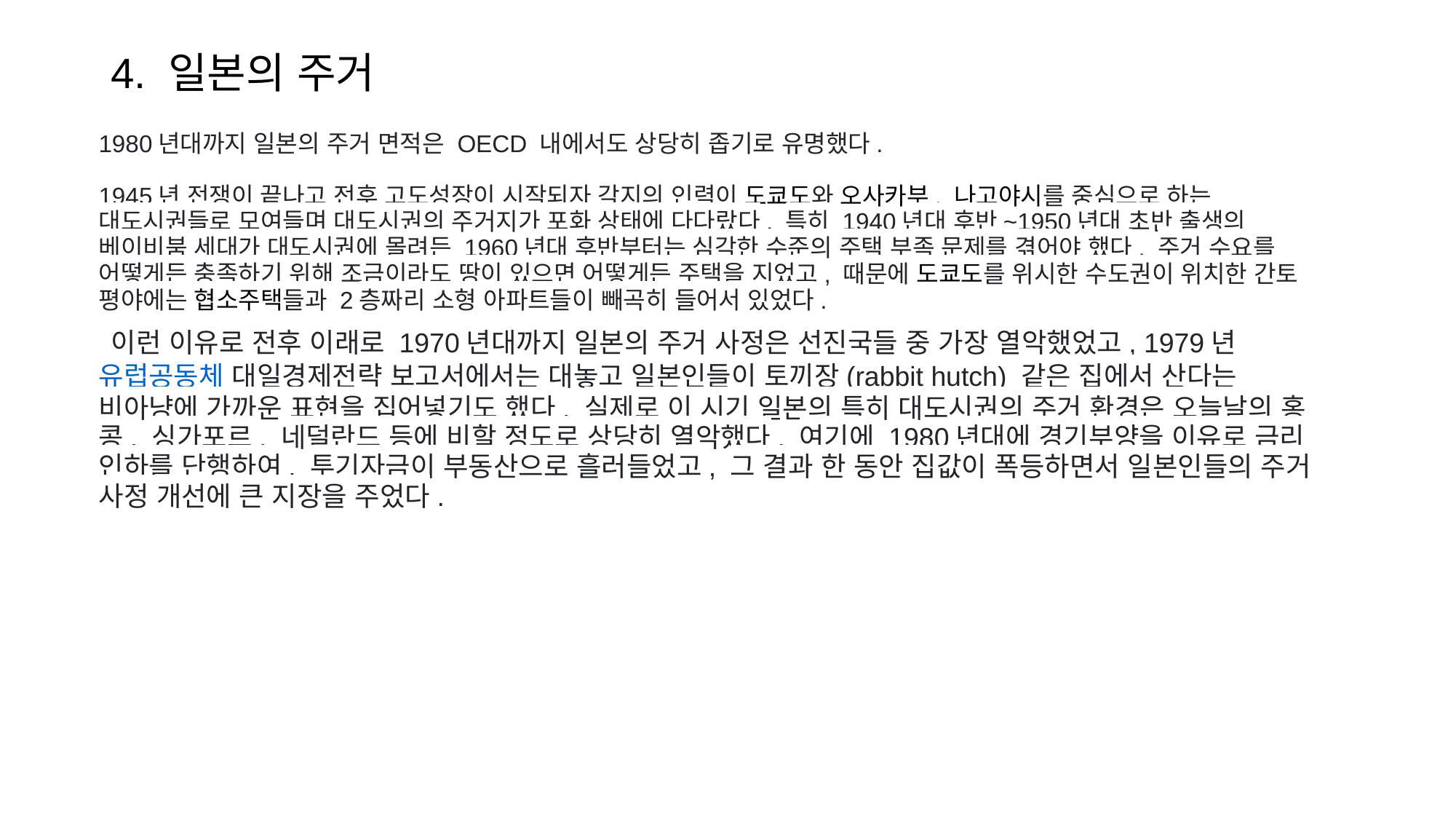

# 4. 일본의 주거
1980년대까지 일본의 주거 면적은 OECD 내에서도 상당히 좁기로 유명했다.
1945년 전쟁이 끝나고 전후 고도성장이 시작되자 각지의 인력이 도쿄도와 오사카부, 나고야시를 중심으로 하는 대도시권들로 모여들며 대도시권의 주거지가 포화 상태에 다다랐다. 특히 1940년대 후반~1950년대 초반 출생의 베이비붐 세대가 대도시권에 몰려든 1960년대 후반부터는 심각한 수준의 주택 부족 문제를 겪어야 했다. 주거 수요를 어떻게든 충족하기 위해 조금이라도 땅이 있으면 어떻게든 주택을 지었고, 때문에 도쿄도를 위시한 수도권이 위치한 간토 평야에는 협소주택들과 2층짜리 소형 아파트들이 빼곡히 들어서 있었다.
 이런 이유로 전후 이래로 1970년대까지 일본의 주거 사정은 선진국들 중 가장 열악했었고, 1979년 유럽공동체 대일경제전략 보고서에서는 대놓고 일본인들이 토끼장(rabbit hutch) 같은 집에서 산다는 비아냥에 가까운 표현을 집어넣기도 했다. 실제로 이 시기 일본의 특히 대도시권의 주거 환경은 오늘날의 홍콩, 싱가포르, 네덜란드 등에 비할 정도로 상당히 열악했다. 여기에 1980년대에 경기부양을 이유로 금리 인하를 단행하여, 투기자금이 부동산으로 흘러들었고, 그 결과 한 동안 집값이 폭등하면서 일본인들의 주거 사정 개선에 큰 지장을 주었다.